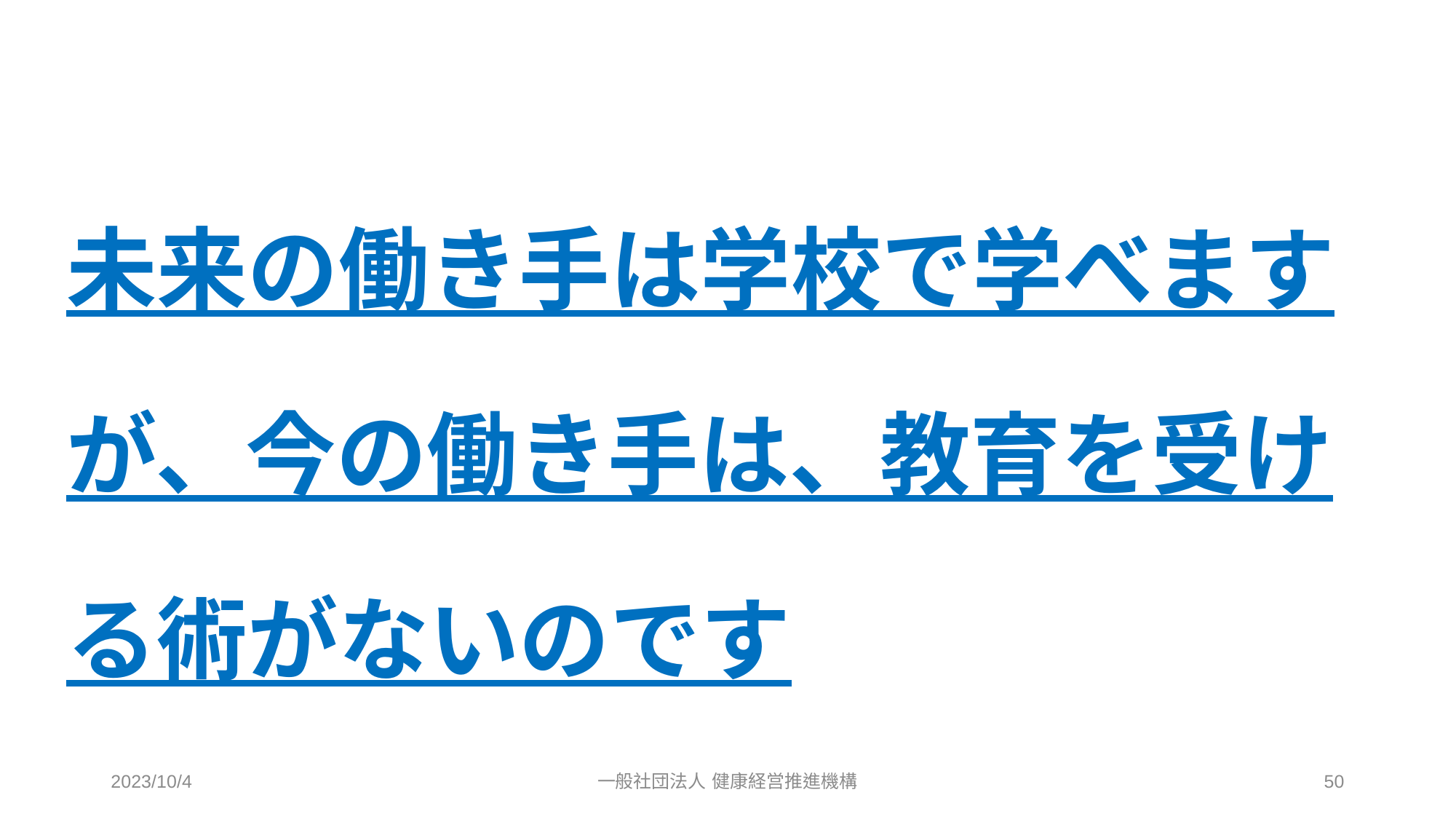

#
未来の働き手は学校で学べますが、今の働き手は、教育を受ける術がないのです
2023/10/4
一般社団法人 健康経営推進機構
50